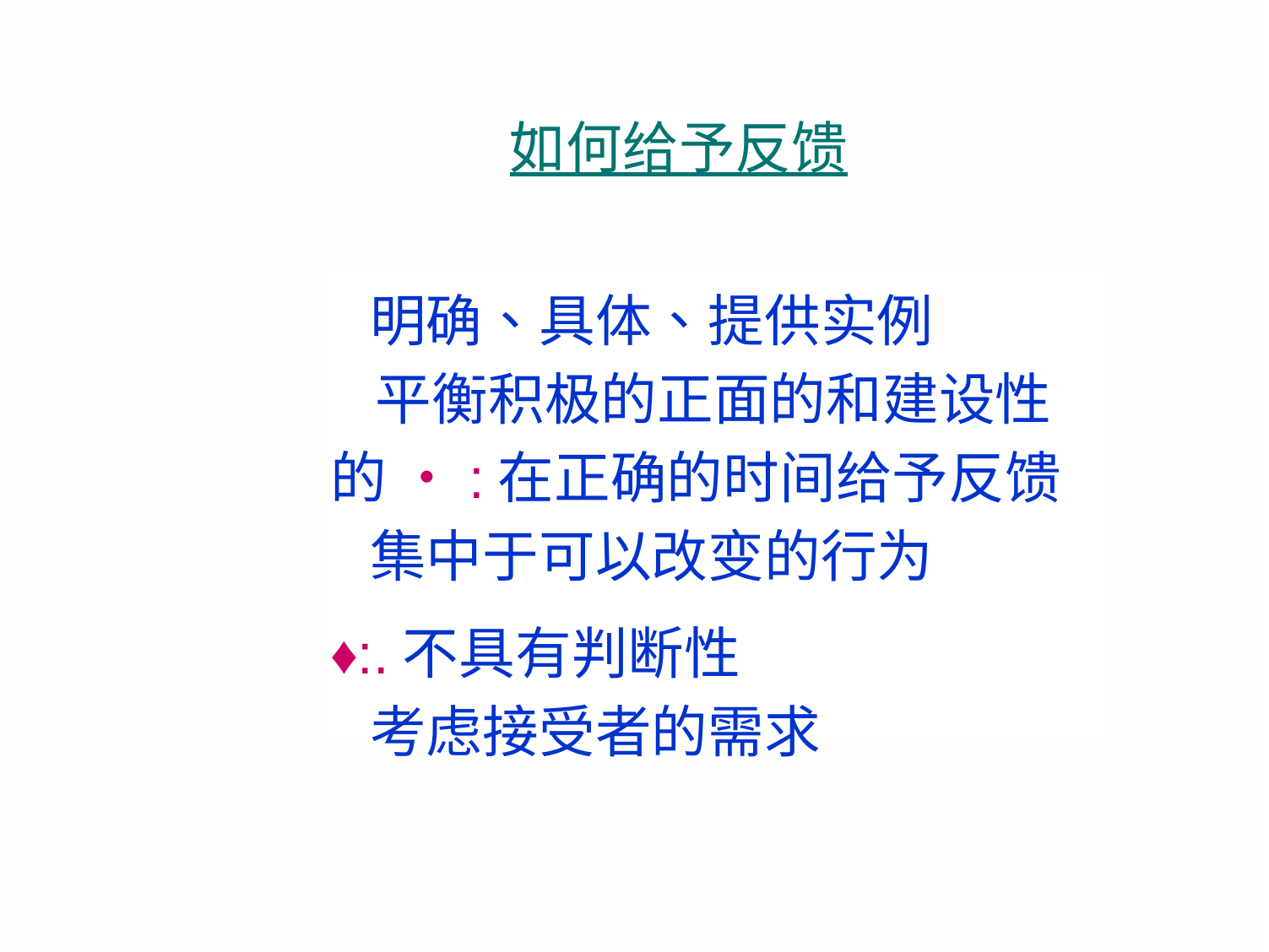

如何给予反馈
明确、具体、提供实例
平衡积极的正面的和建设性的 •:在正确的时间给予反馈
集中于可以改变的行为
♦:.不具有判断性
考虑接受者的需求